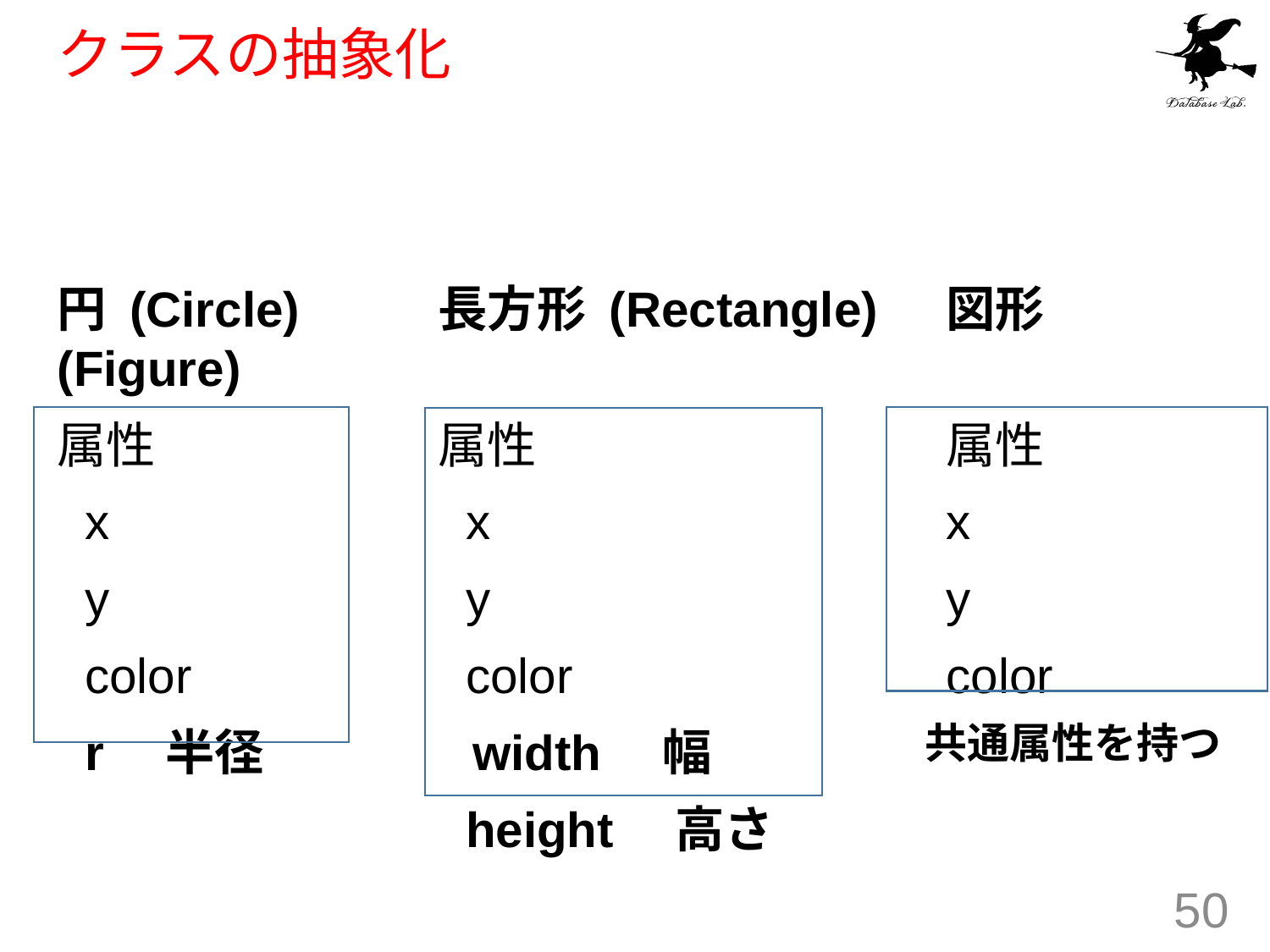

# クラスの抽象化

円 (Circle)		長方形 (Rectangle)	図形 (Figure)
属性			属性 				属性
  x		  	  x				x
  y			  y		  		y
  color		  color			color
  r　半径		  width　幅
			  height　高さ

共通属性を持つ
50